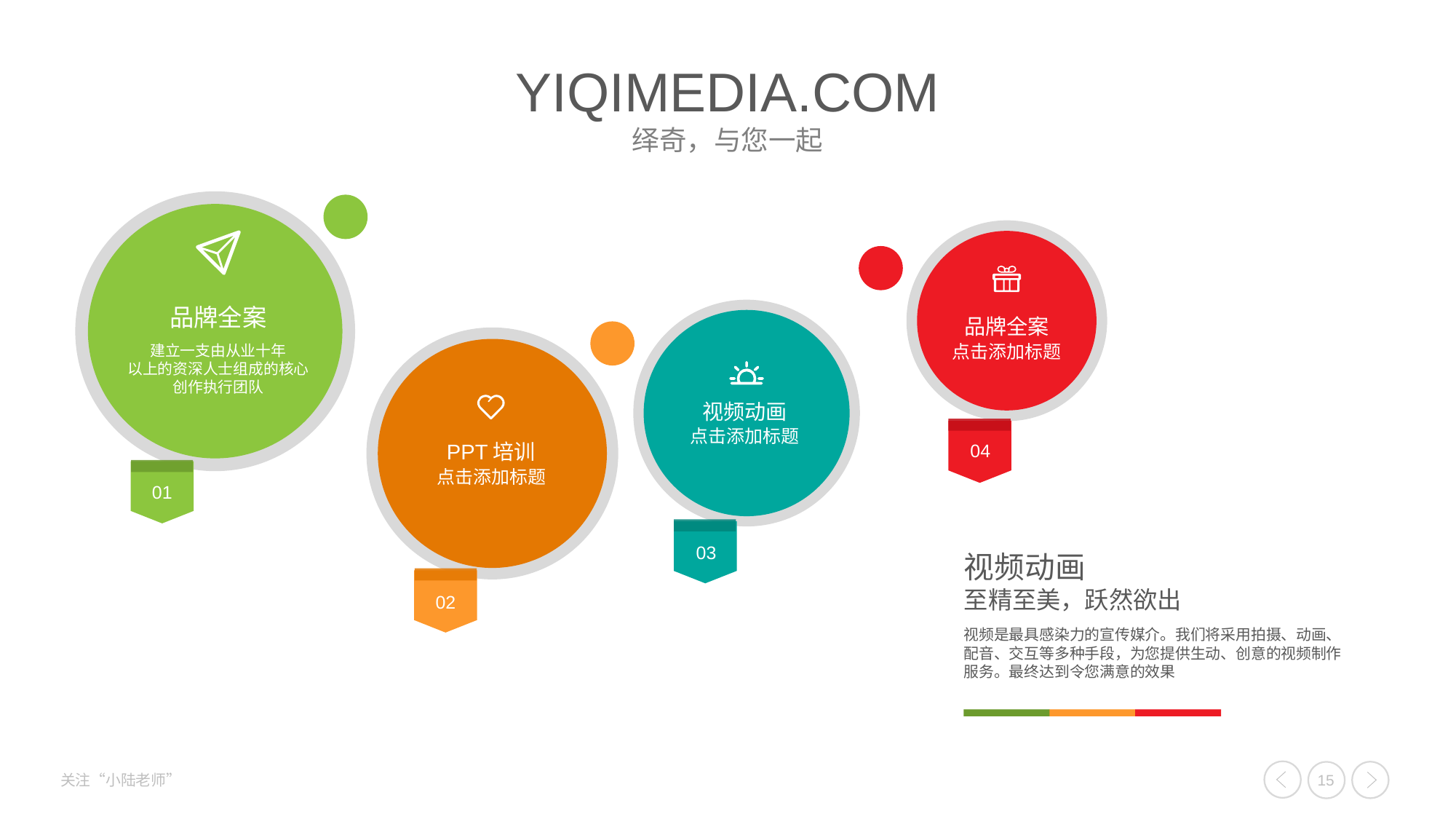

品牌全案
点击添加标题
品牌全案
建立一支由从业十年
以上的资深人士组成的核心
创作执行团队

视频动画

点击添加标题

PPT培训
04
点击添加标题

01

03
视频动画
至精至美，跃然欲出
视频是最具感染力的宣传媒介。我们将采用拍摄、动画、配音、交互等多种手段，为您提供生动、创意的视频制作服务。最终达到令您满意的效果
02